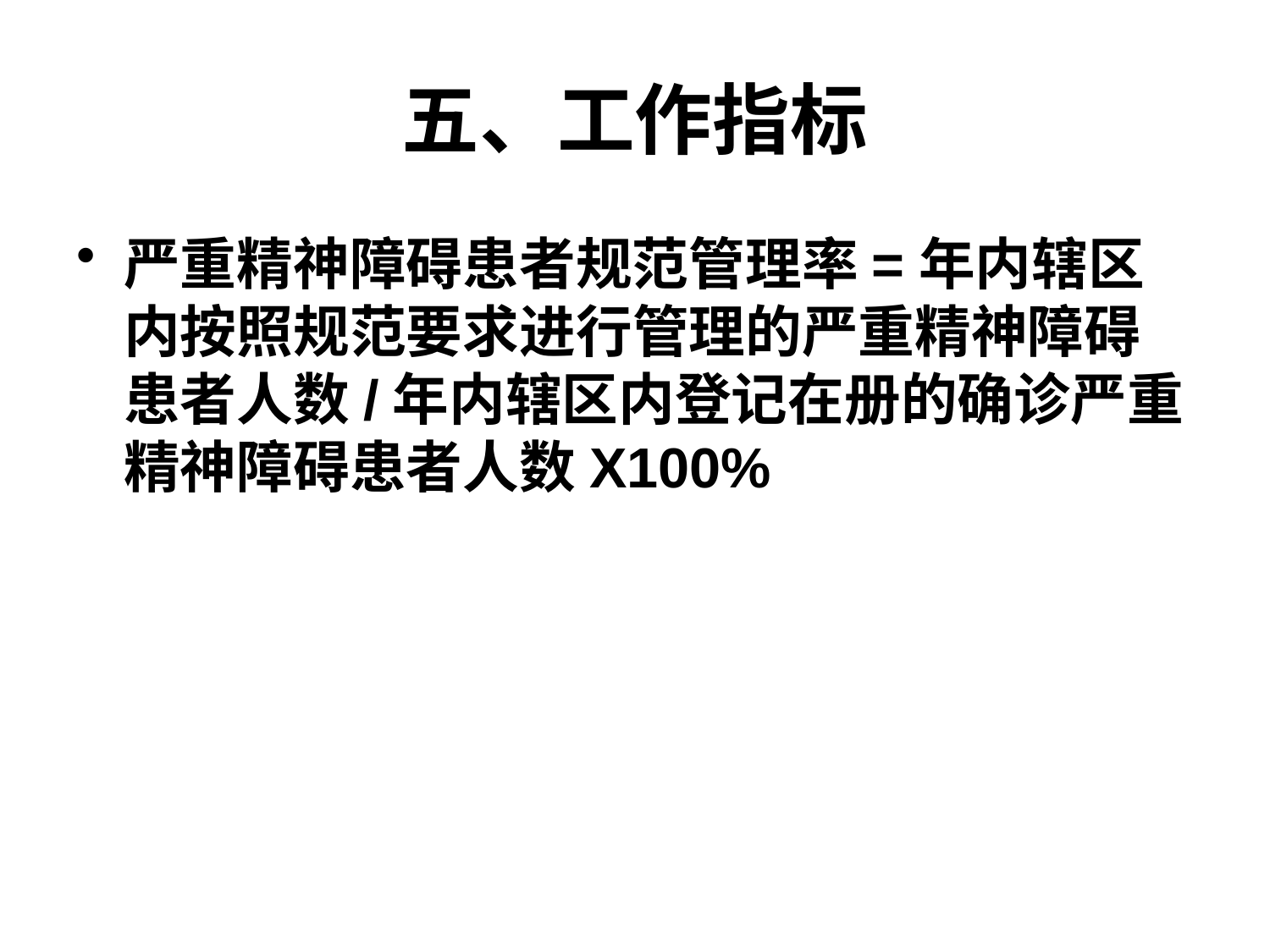

# 五、工作指标
严重精神障碍患者规范管理率=年内辖区内按照规范要求进行管理的严重精神障碍患者人数/年内辖区内登记在册的确诊严重精神障碍患者人数X100%